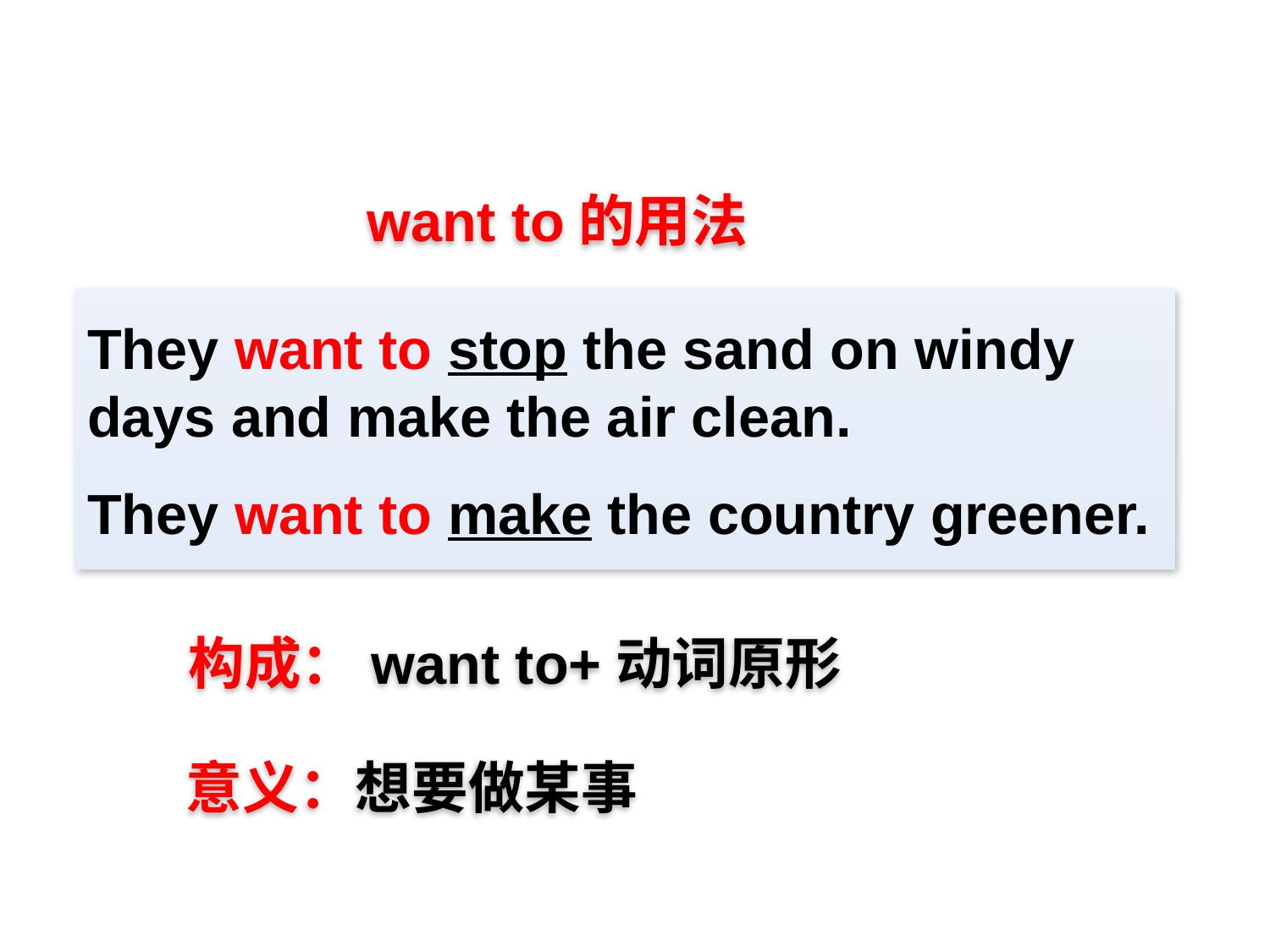

want to的用法
They want to stop the sand on windy days and make the air clean.
They want to make the country greener.
构成：want to+动词原形

意义：想要做某事